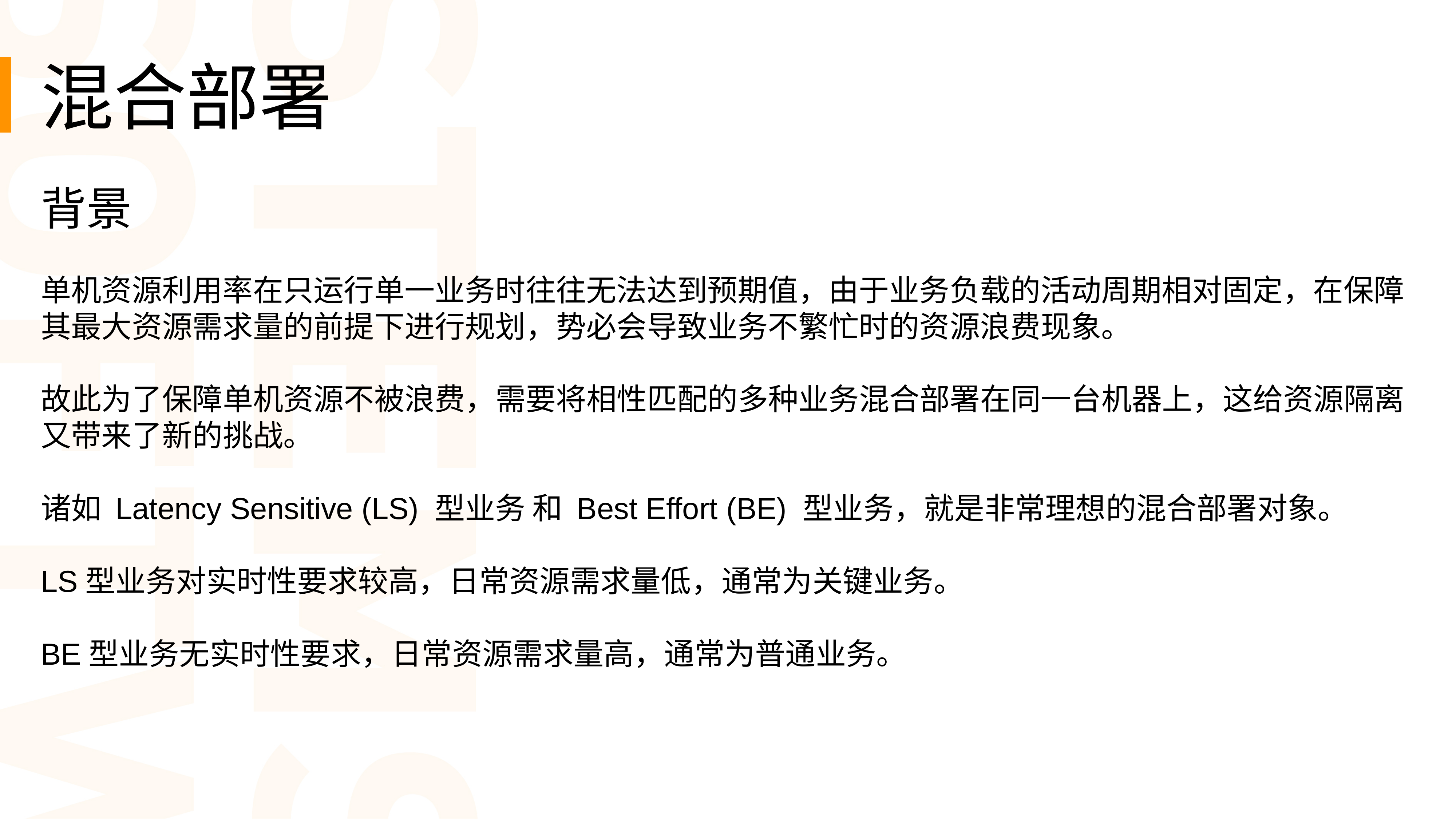

混合部署

背景

单机资源利用率在只运行单一业务时往往无法达到预期值，由于业务负载的活动周期相对固定，在保障其最大资源需求量的前提下进行规划，势必会导致业务不繁忙时的资源浪费现象。

故此为了保障单机资源不被浪费，需要将相性匹配的多种业务混合部署在同一台机器上，这给资源隔离又带来了新的挑战。

诸如 Latency Sensitive (LS) 型业务 和 Best Effort (BE) 型业务，就是非常理想的混合部署对象。

LS型业务对实时性要求较高，日常资源需求量低，通常为关键业务。

BE型业务无实时性要求，日常资源需求量高，通常为普通业务。